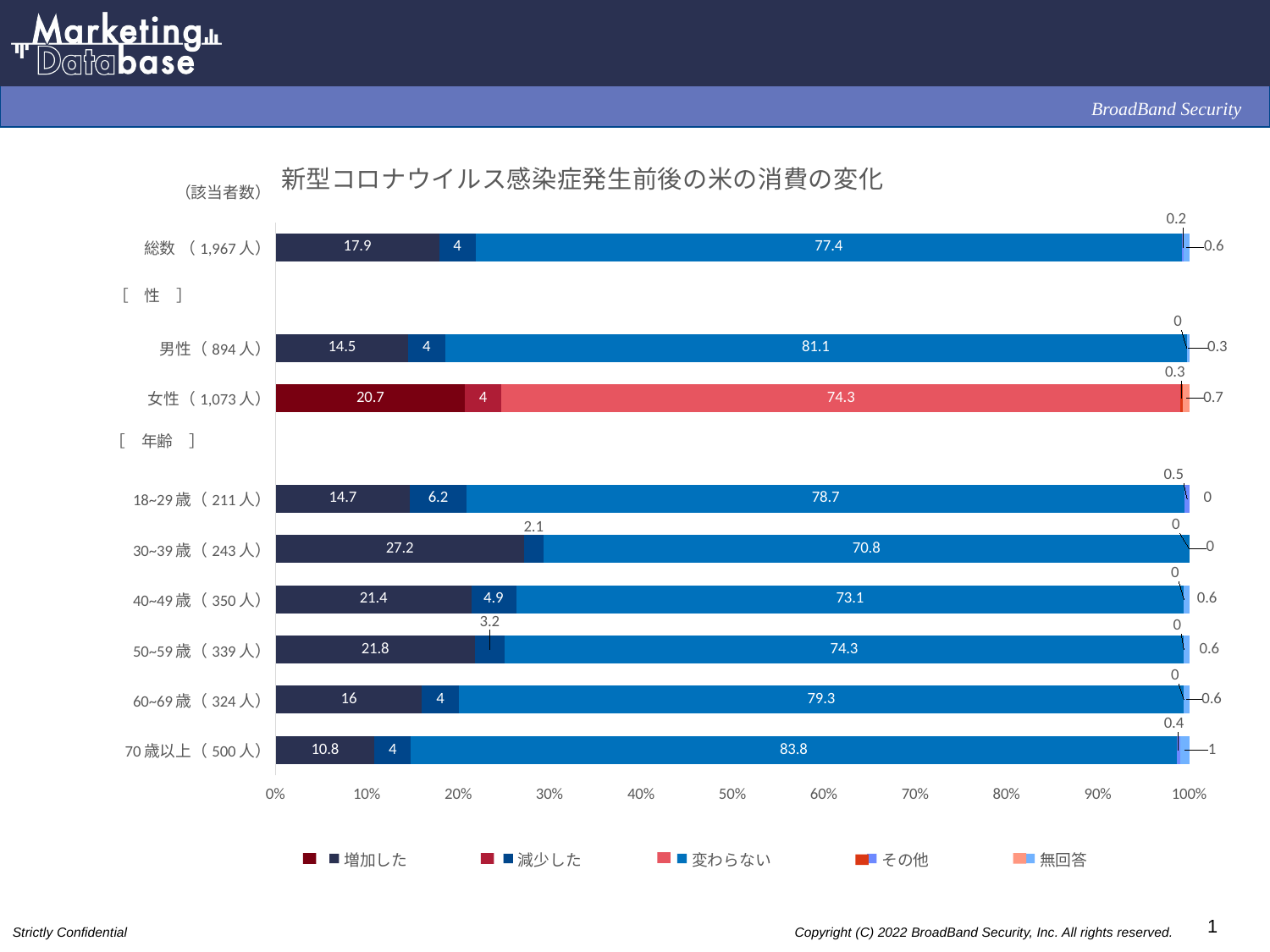

### Chart: 新型コロナウイルス感染症発生前後の米の消費の変化

| Category | 増加した | 減少した | 変わらない | その他 | 無回答 |
|---|---|---|---|---|---|
| 総数 （1,967人） | 17.9 | 4.0 | 77.4 | 0.2 | 0.6 |
|  | None | None | None | None | None |
| 男性（894人） | 14.5 | 4.0 | 81.1 | 0.0 | 0.3 |
| 女性（1,073人） | 20.7 | 4.0 | 74.3 | 0.3 | 0.7 |
|  | None | None | None | None | None |
| 18~29歳（211人） | 14.7 | 6.2 | 78.7 | 0.5 | 0.0 |
| 30~39歳（243人） | 27.2 | 2.1 | 70.8 | 0.0 | 0.0 |
| 40~49歳（350人） | 21.4 | 4.9 | 73.1 | 0.0 | 0.6 |
| 50~59歳（339人） | 21.8 | 3.2 | 74.3 | 0.0 | 0.6 |
| 60~69歳（324人） | 16.0 | 4.0 | 79.3 | 0.0 | 0.6 |
| 70歳以上（500人） | 10.8 | 4.0 | 83.8 | 0.4 | 1.0 |